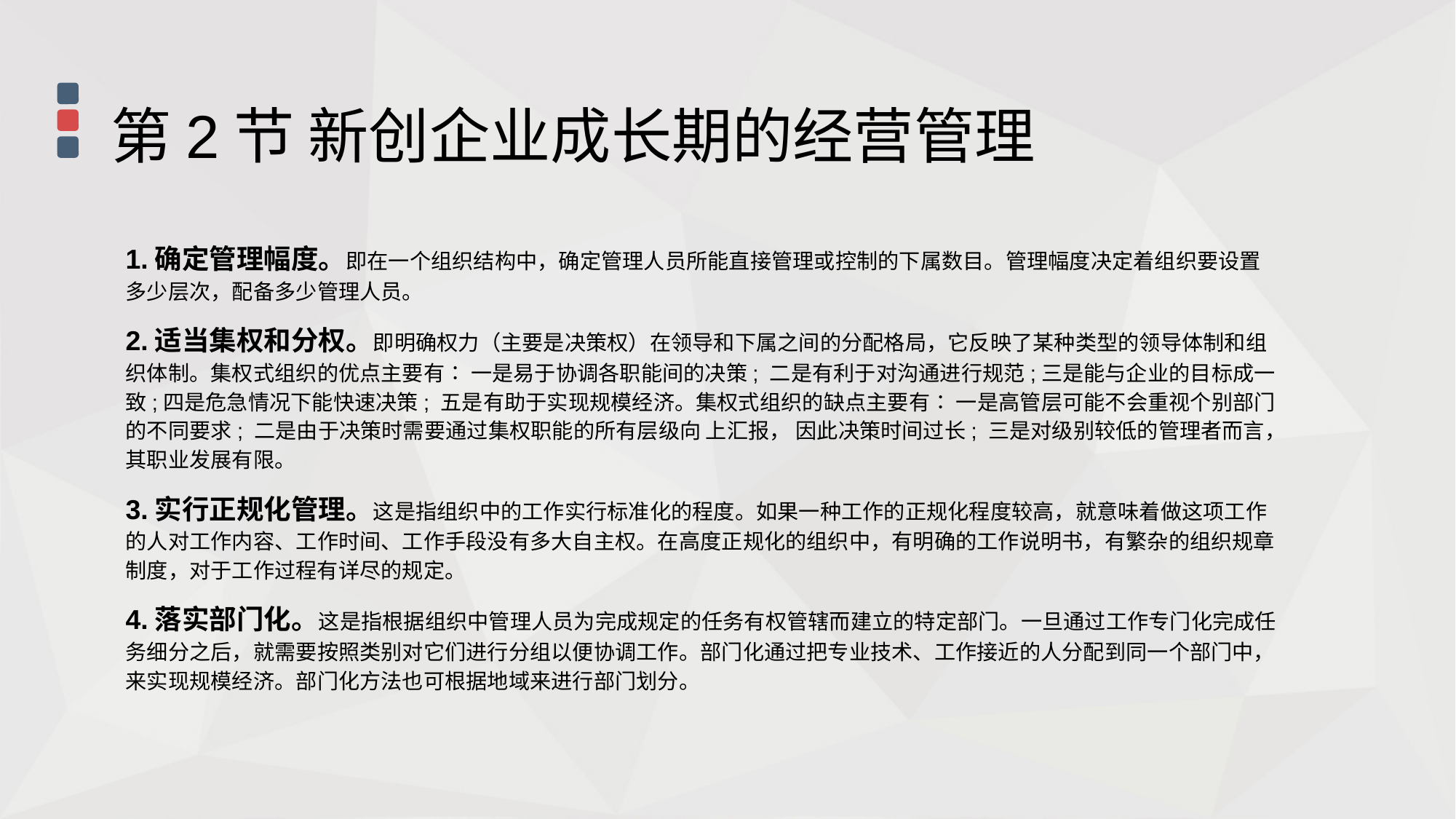

第2节 新创企业成长期的经营管理
1.确定管理幅度。即在一个组织结构中，确定管理人员所能直接管理或控制的下属数目。管理幅度决定着组织要设置多少层次，配备多少管理人员。
2.适当集权和分权。即明确权力（主要是决策权）在领导和下属之间的分配格局，它反映了某种类型的领导体制和组织体制。集权式组织的优点主要有∶ 一是易于协调各职能间的决策; 二是有利于对沟通进行规范;三是能与企业的目标成一致;四是危急情况下能快速决策; 五是有助于实现规模经济。集权式组织的缺点主要有∶ 一是高管层可能不会重视个别部门的不同要求; 二是由于决策时需要通过集权职能的所有层级向 上汇报， 因此决策时间过长; 三是对级别较低的管理者而言，其职业发展有限。
3.实行正规化管理。这是指组织中的工作实行标准化的程度。如果一种工作的正规化程度较高，就意味着做这项工作的人对工作内容、工作时间、工作手段没有多大自主权。在高度正规化的组织中，有明确的工作说明书，有繁杂的组织规章制度，对于工作过程有详尽的规定。
4.落实部门化。这是指根据组织中管理人员为完成规定的任务有权管辖而建立的特定部门。一旦通过工作专门化完成任务细分之后，就需要按照类别对它们进行分组以便协调工作。部门化通过把专业技术、工作接近的人分配到同一个部门中，来实现规模经济。部门化方法也可根据地域来进行部门划分。